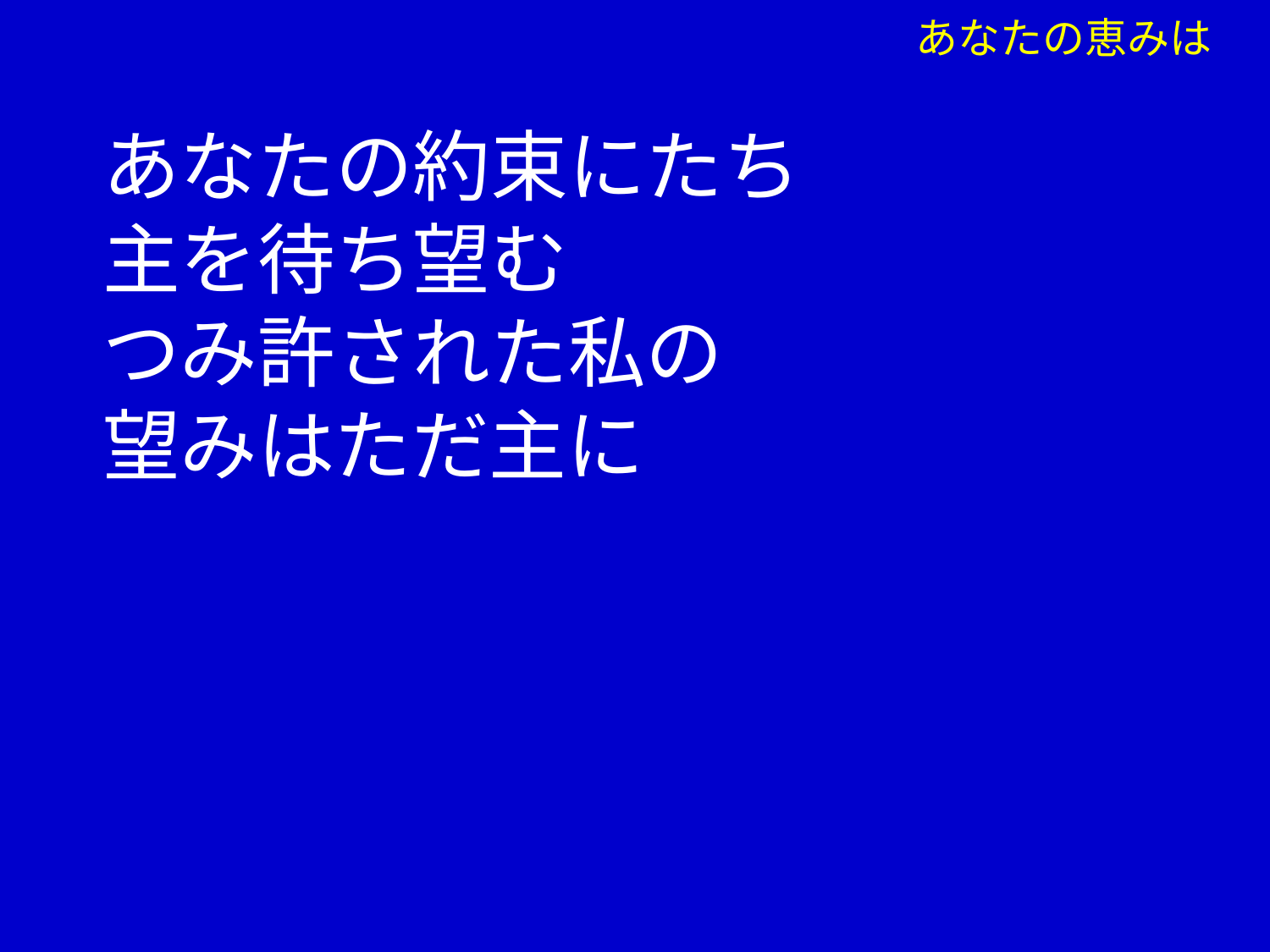

# あなたの恵みは
あなたの約束にたち
主を待ち望む
つみ許された私の
望みはただ主に